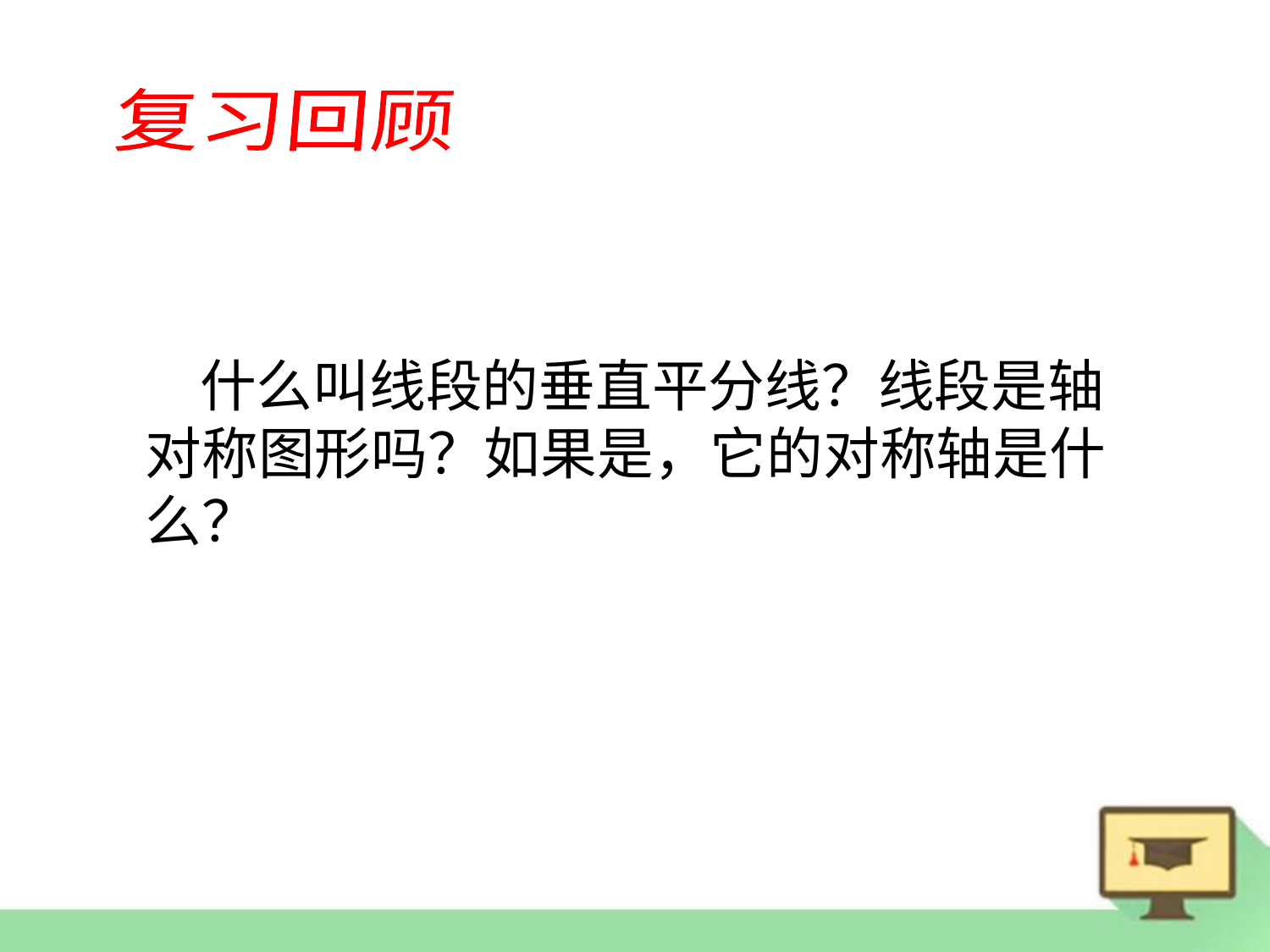

复习回顾

       什么叫线段的垂直平分线？线段是轴对称图形吗？如果是，它的对称轴是什么？